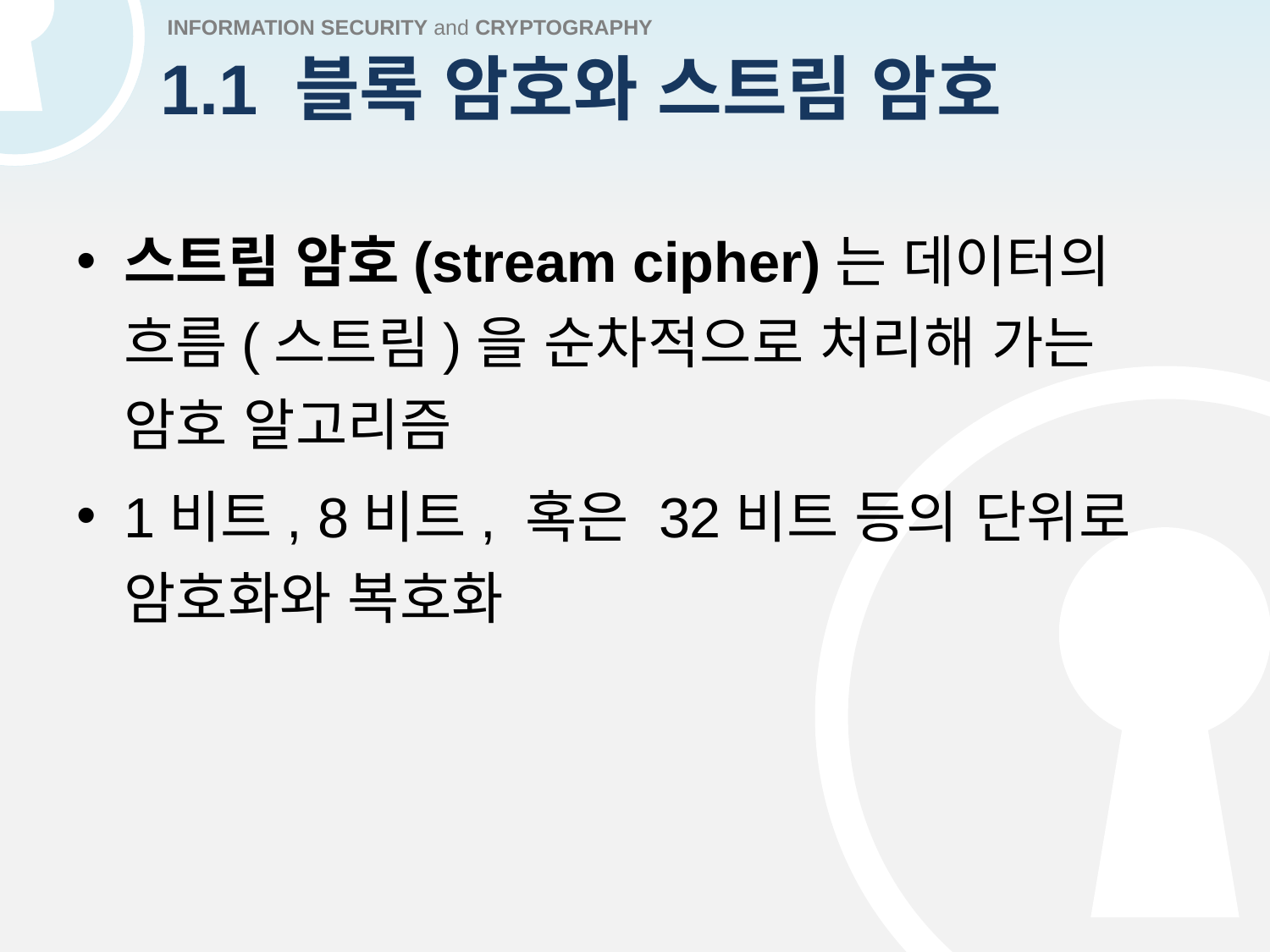

# 1.1 블록 암호와 스트림 암호
스트림 암호(stream cipher)는 데이터의 흐름(스트림)을 순차적으로 처리해 가는 암호 알고리즘
1비트, 8비트, 혹은 32비트 등의 단위로 암호화와 복호화